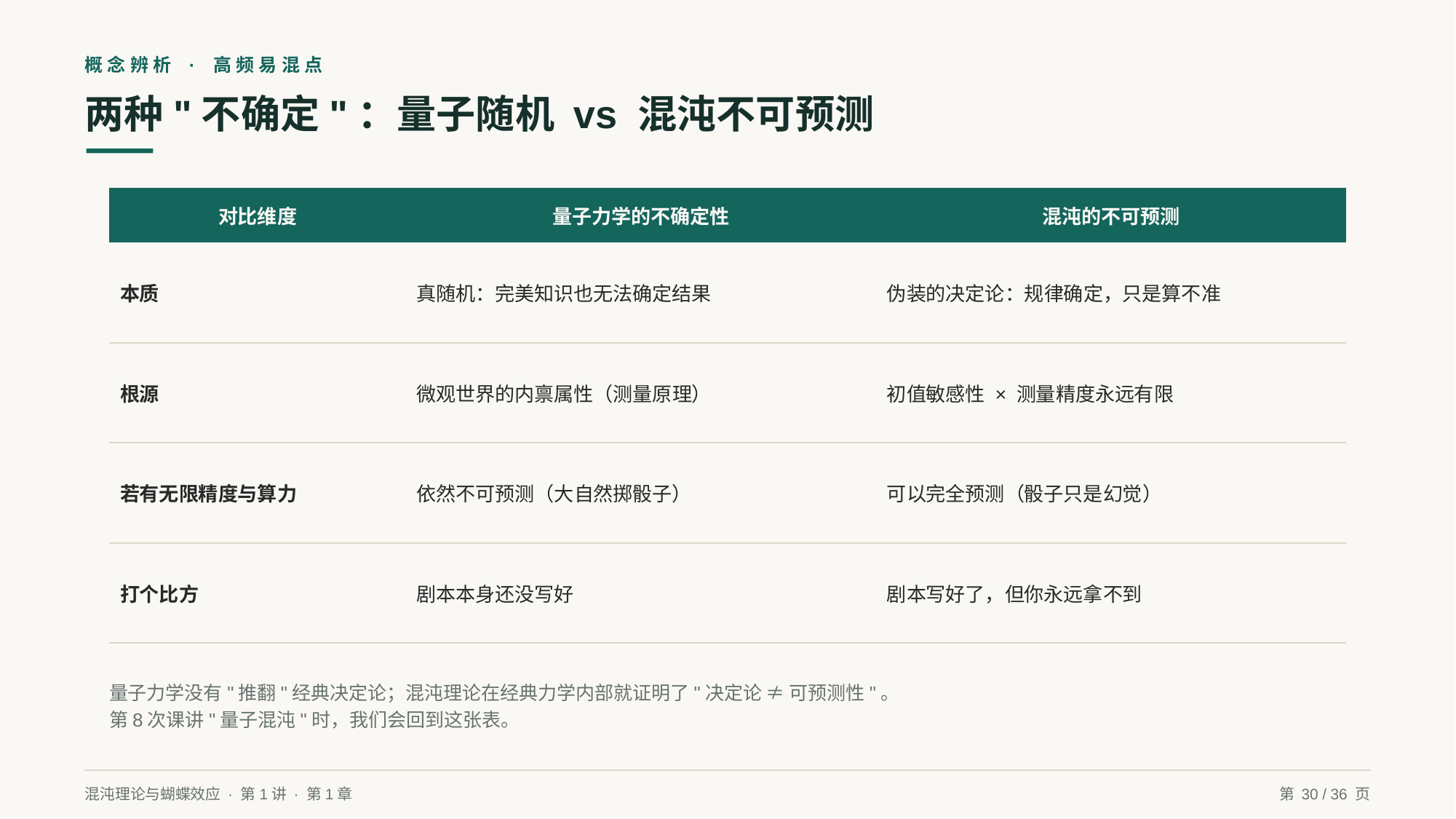

概念辨析 · 高频易混点
两种"不确定"：量子随机 vs 混沌不可预测

| 对比维度 | 量子力学的不确定性 | 混沌的不可预测 |
| --- | --- | --- |
| 本质 | 真随机：完美知识也无法确定结果 | 伪装的决定论：规律确定，只是算不准 |
| 根源 | 微观世界的内禀属性（测量原理） | 初值敏感性 × 测量精度永远有限 |
| 若有无限精度与算力 | 依然不可预测（大自然掷骰子） | 可以完全预测（骰子只是幻觉） |
| 打个比方 | 剧本本身还没写好 | 剧本写好了，但你永远拿不到 |
量子力学没有"推翻"经典决定论；混沌理论在经典力学内部就证明了"决定论 ≠ 可预测性"。
第8次课讲"量子混沌"时，我们会回到这张表。

混沌理论与蝴蝶效应 · 第1讲 · 第1章
第 30 / 36 页